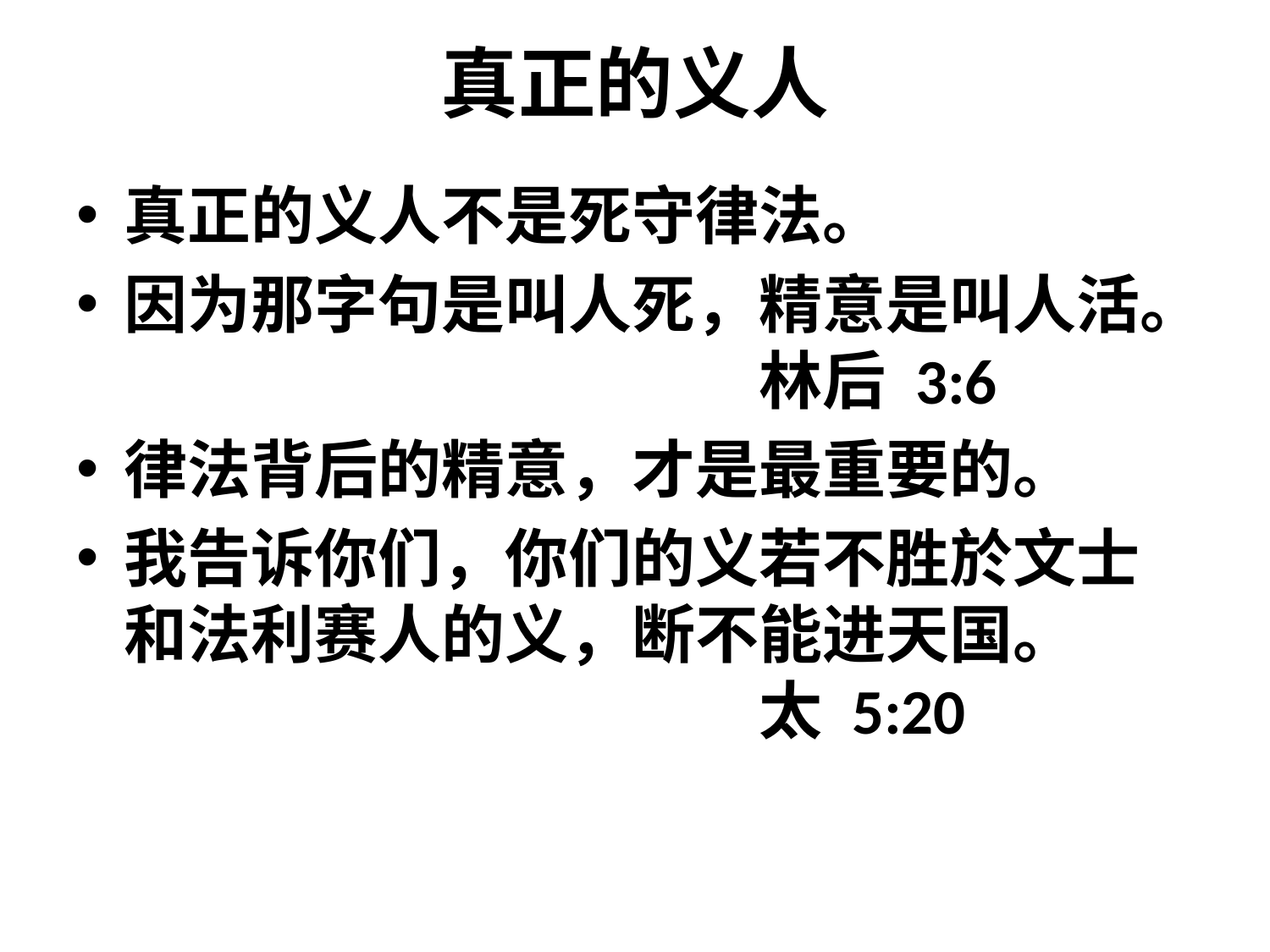

# 真正的义人
真正的义人不是死守律法。
因为那字句是叫人死，精意是叫人活。					林后 3:6
律法背后的精意，才是最重要的。
我告诉你们，你们的义若不胜於文士和法利赛人的义，断不能进天国。						太 5:20